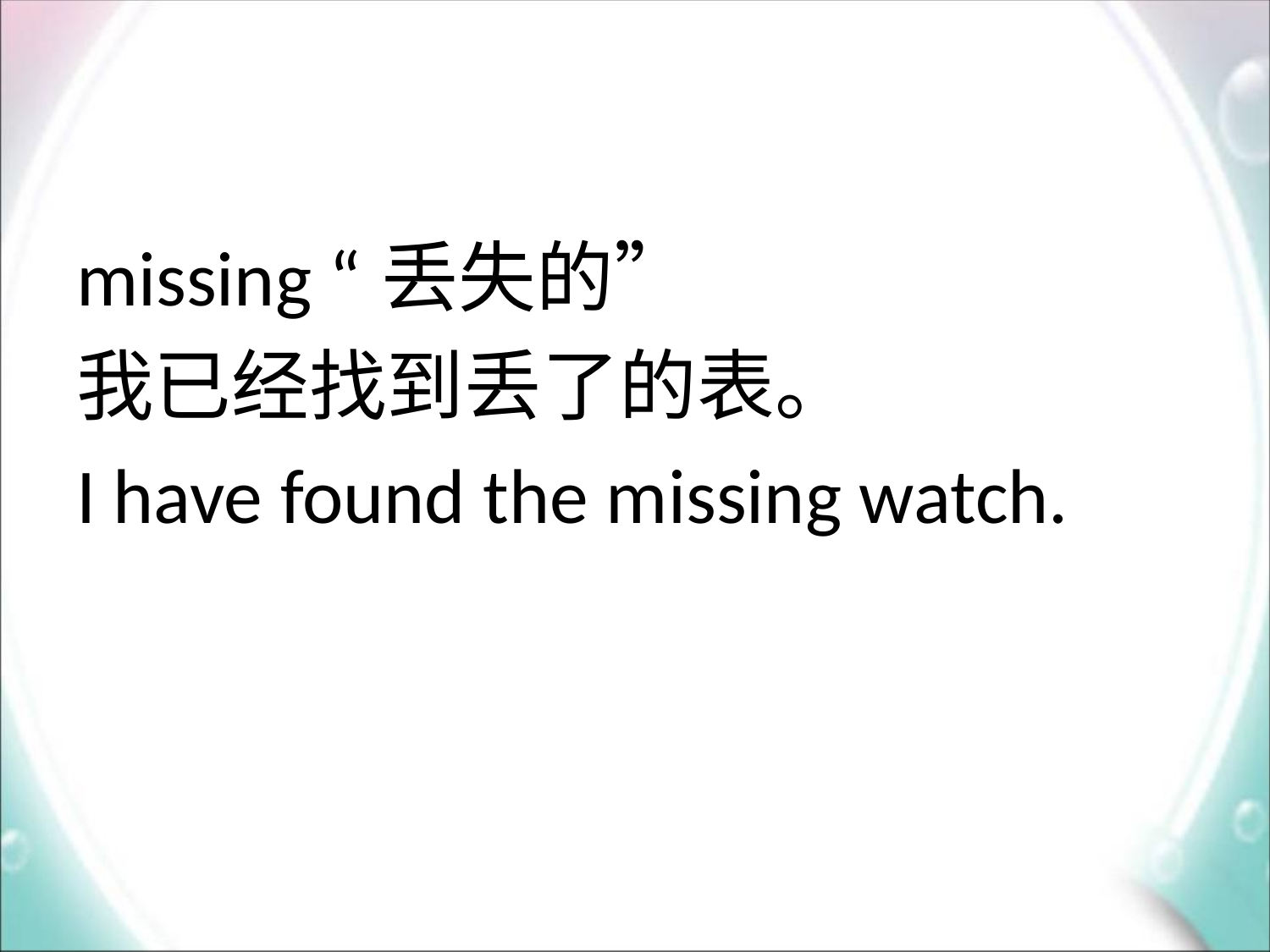

#
missing “丢失的”
我已经找到丢了的表。
I have found the missing watch.